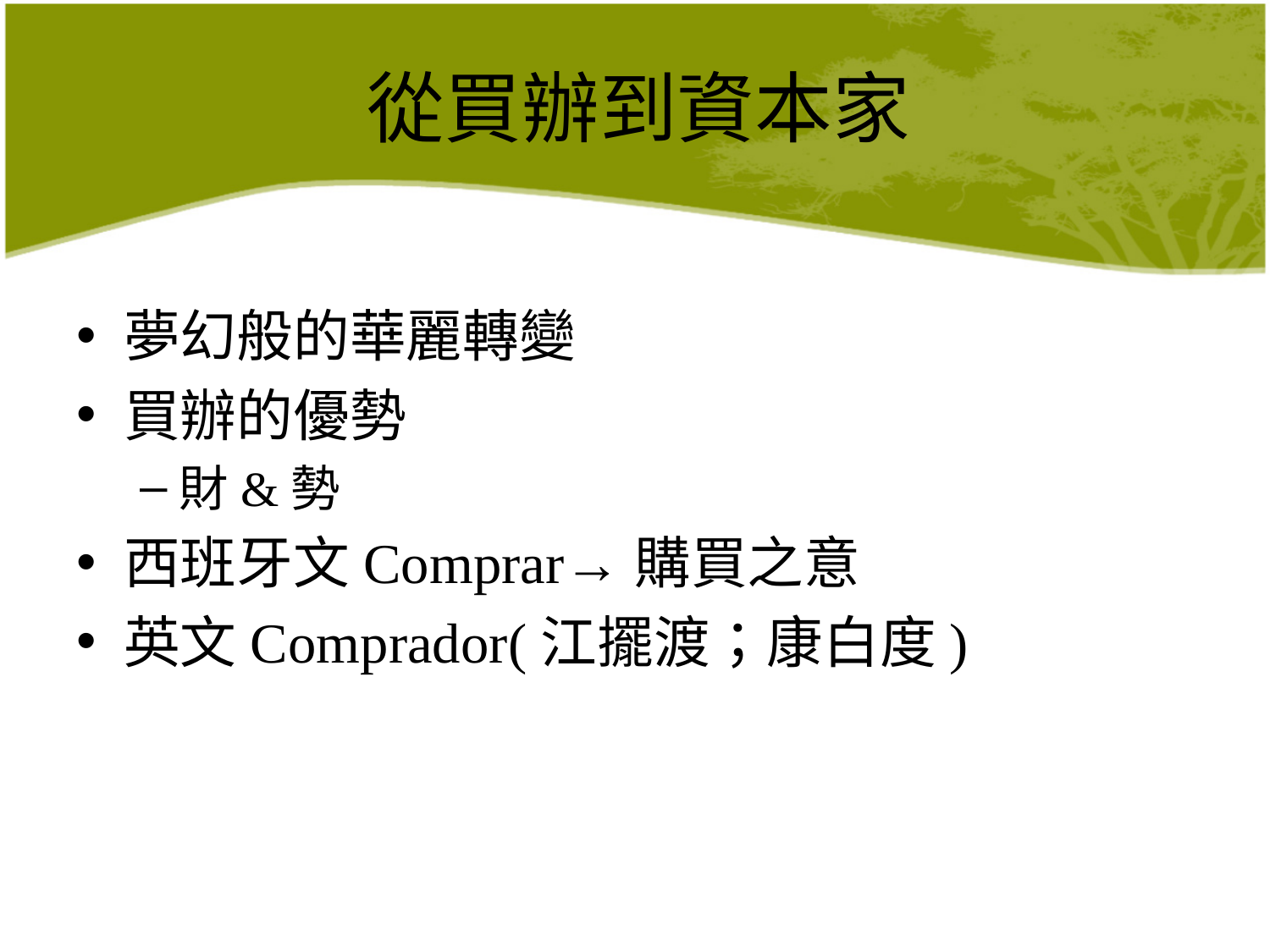

# 從買辦到資本家
夢幻般的華麗轉變
買辦的優勢
財&勢
西班牙文Comprar→購買之意
英文Comprador(江擺渡；康白度)